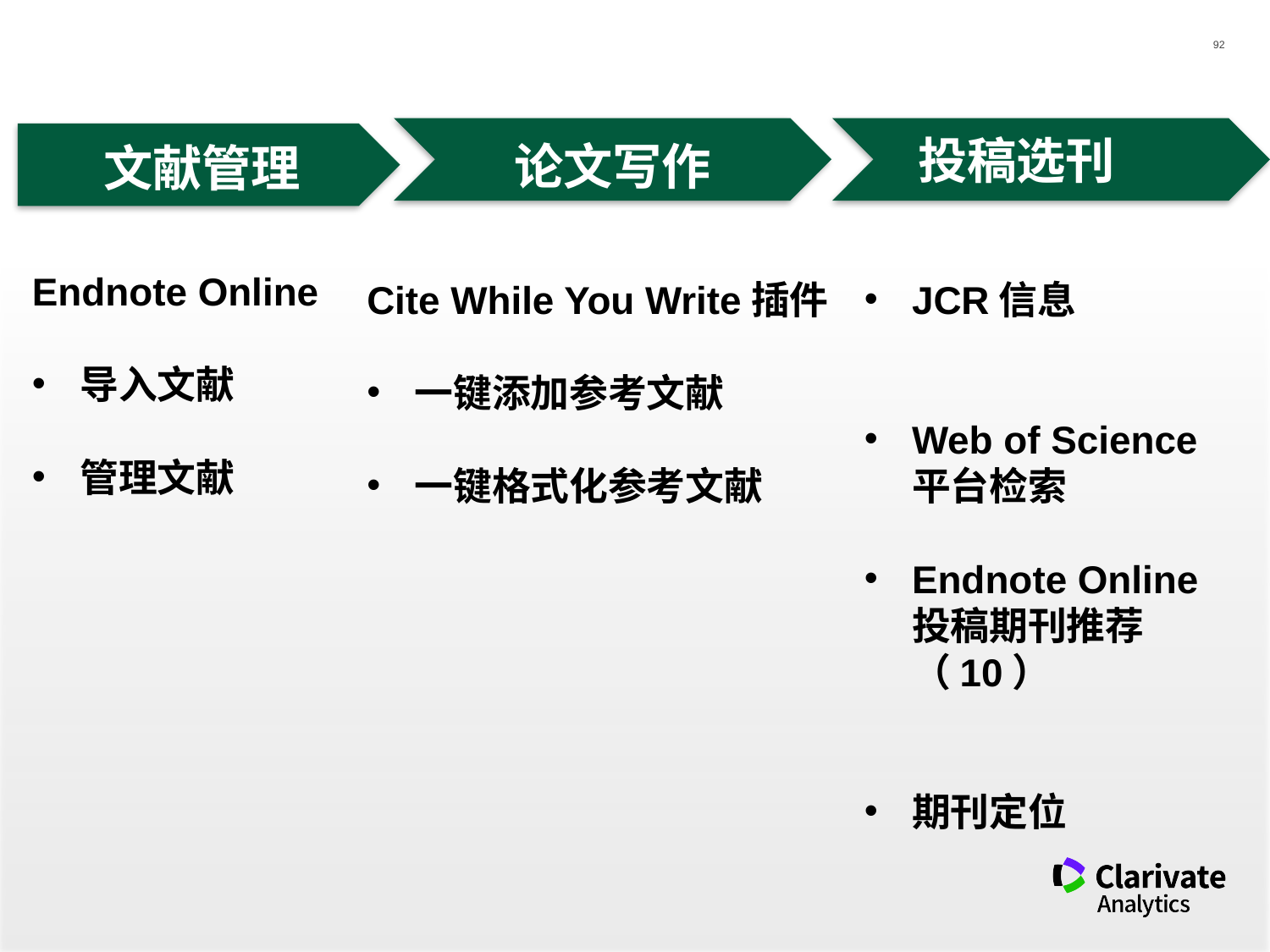

投稿选刊

论文写作
文献管理
Endnote Online
导入文献
管理文献
Cite While You Write插件
一键添加参考文献
一键格式化参考文献
JCR信息

Web of Science平台检索

Endnote Online投稿期刊推荐（10）

期刊定位